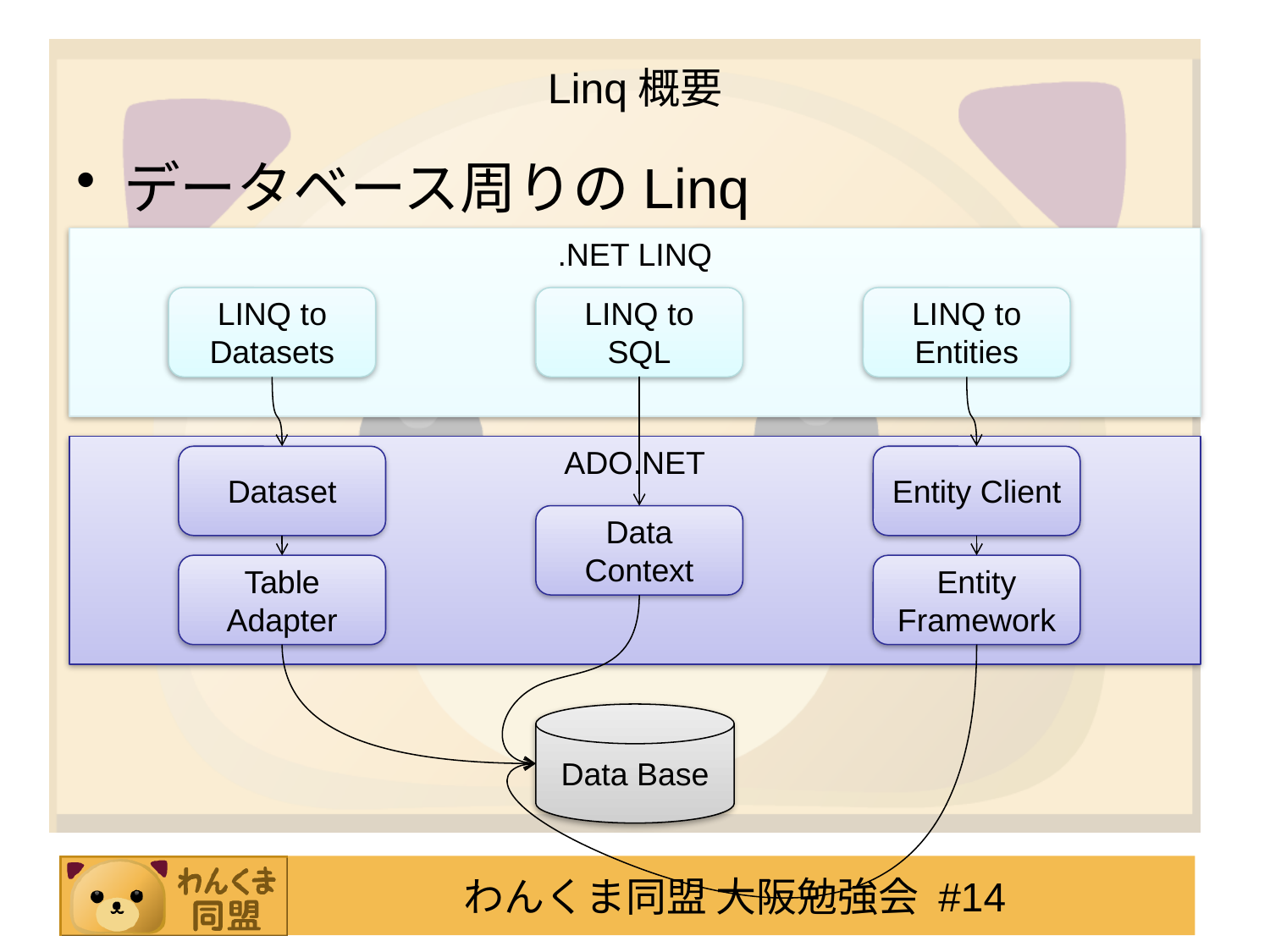

# Linq概要
データベース周りのLinq
.NET LINQ
LINQ to Datasets
LINQ to SQL
LINQ to Entities
ADO.NET
Dataset
Entity Client
Data Context
Table Adapter
Entity Framework
Data Base